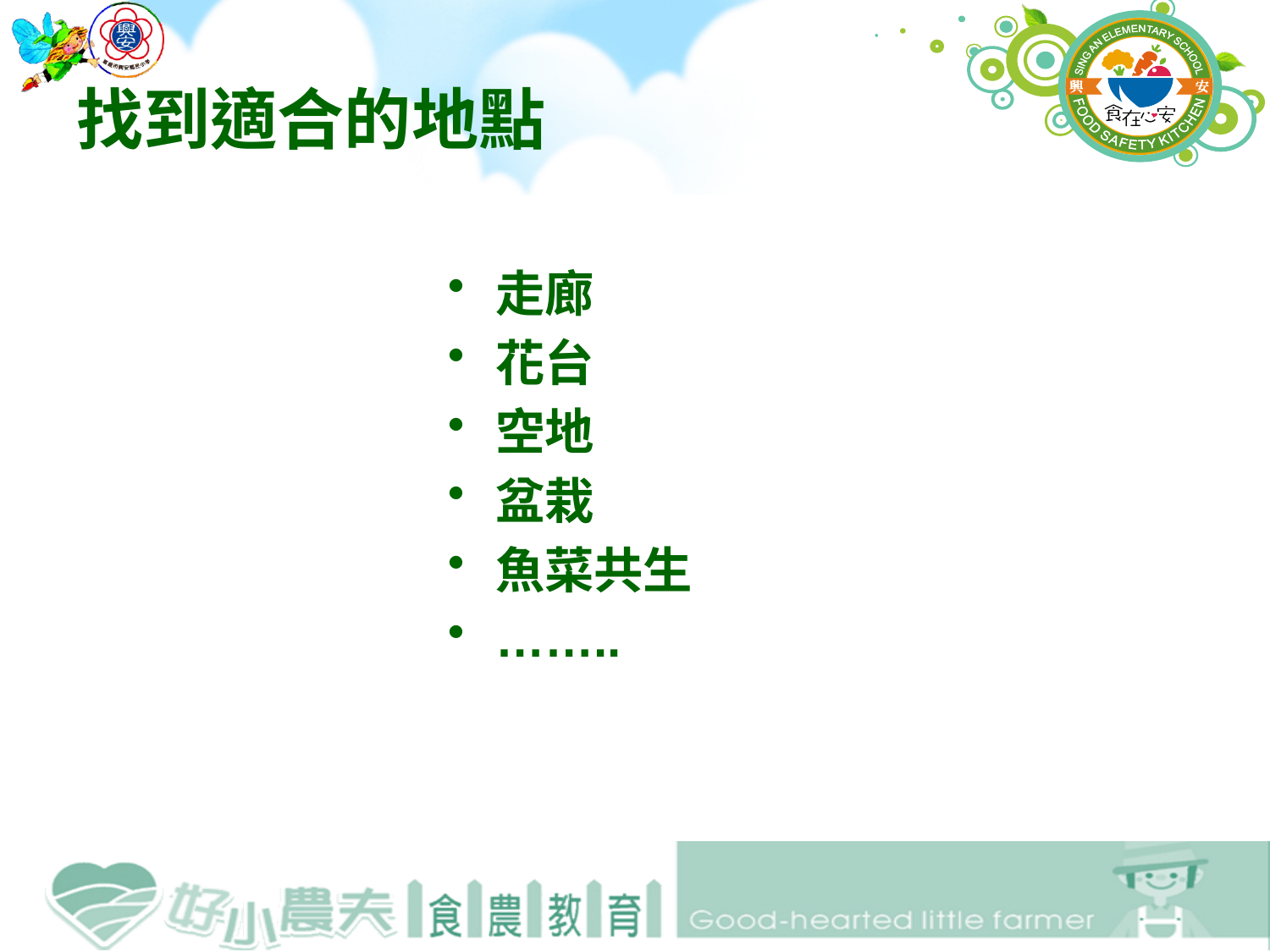

# 找到適合的地點
走廊
花台
空地
盆栽
魚菜共生
……..